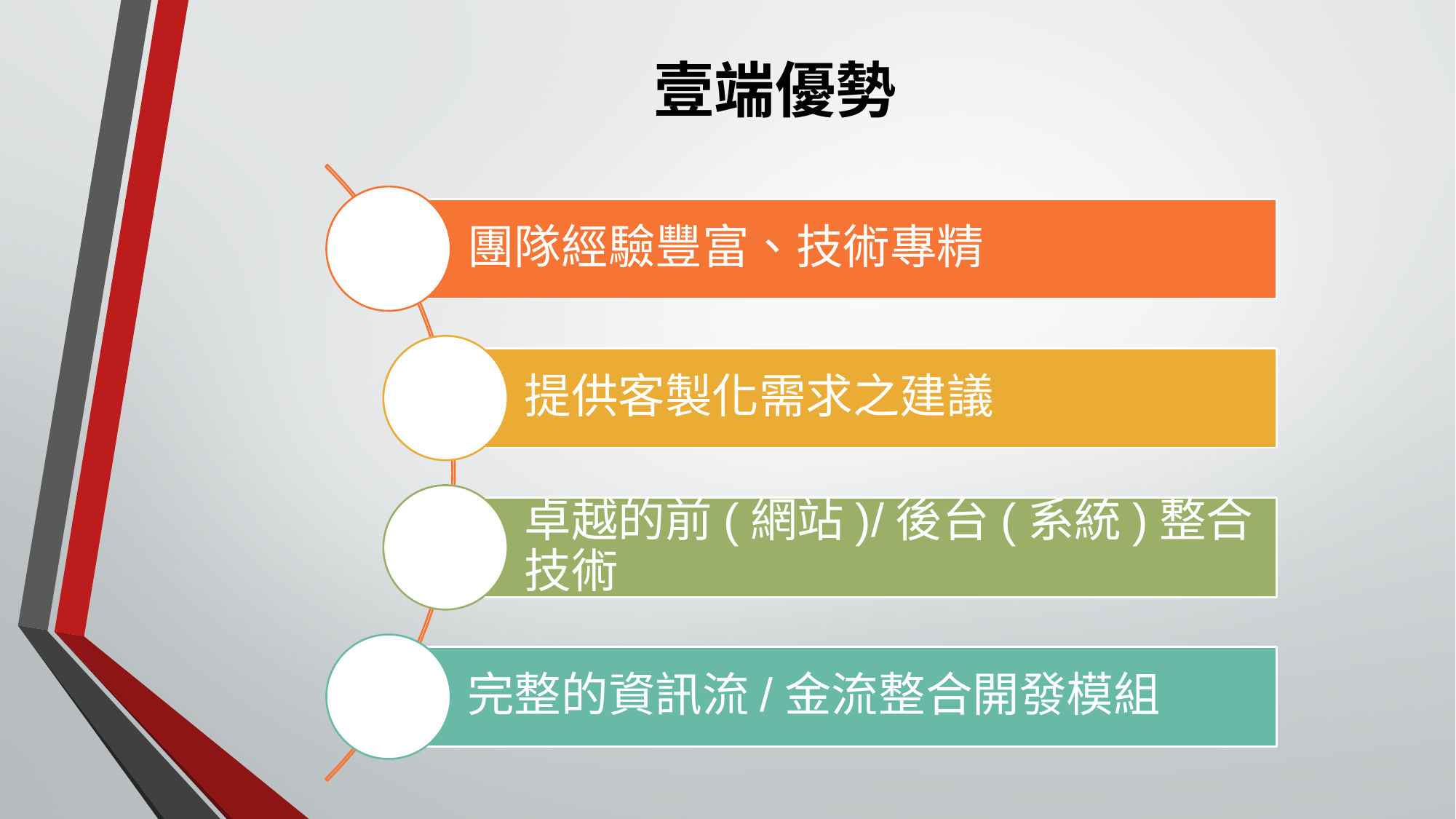

# 壹端優勢
團隊經驗豐富、技術專精
提供客製化需求之建議
卓越的前(網站)/後台(系統)整合技術
完整的資訊流/金流整合開發模組